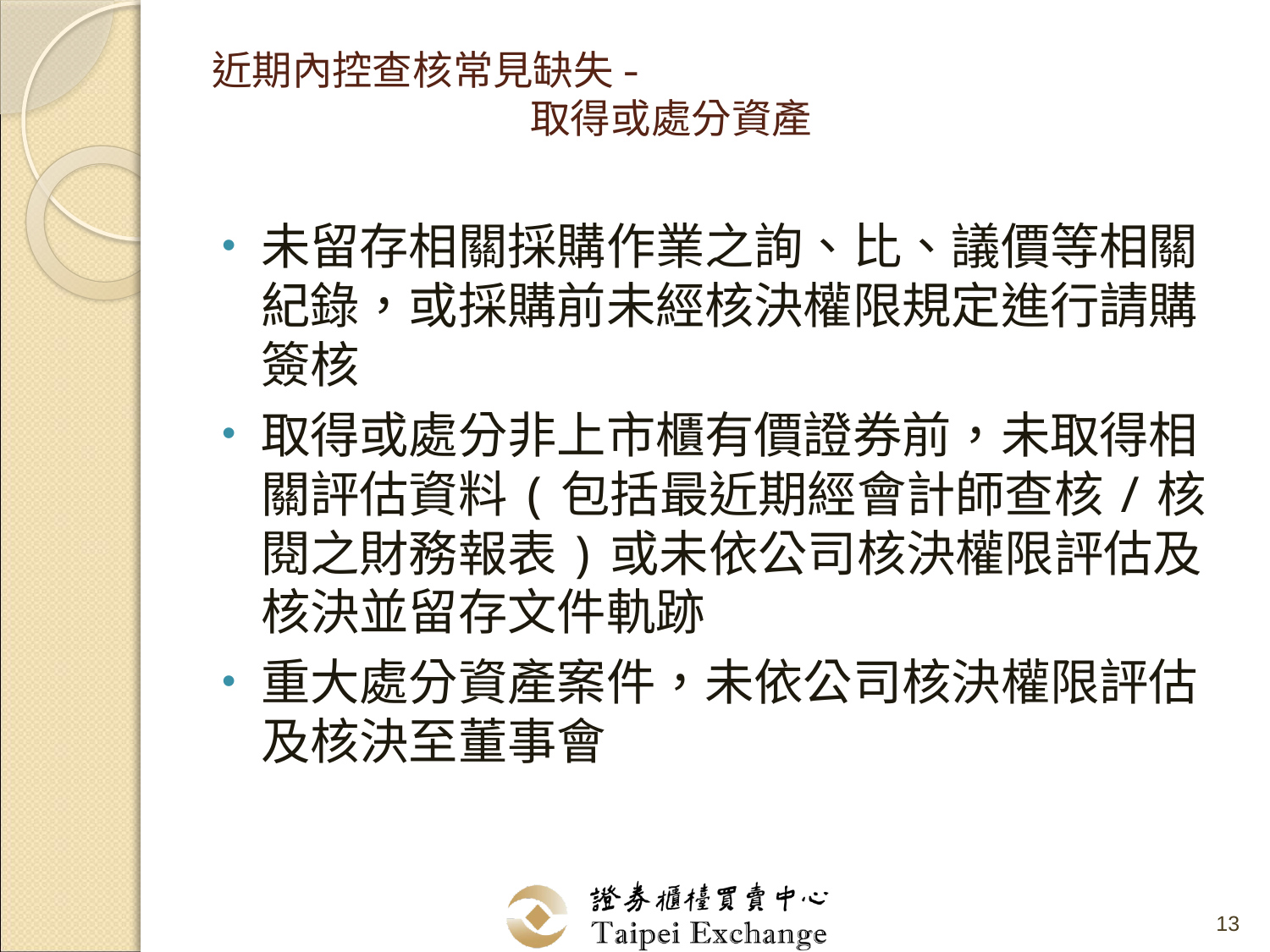

# 近期內控查核常見缺失- 取得或處分資產
未留存相關採購作業之詢、比、議價等相關紀錄，或採購前未經核決權限規定進行請購簽核
取得或處分非上市櫃有價證券前，未取得相關評估資料(包括最近期經會計師查核/核閱之財務報表)或未依公司核決權限評估及核決並留存文件軌跡
重大處分資產案件，未依公司核決權限評估及核決至董事會
13